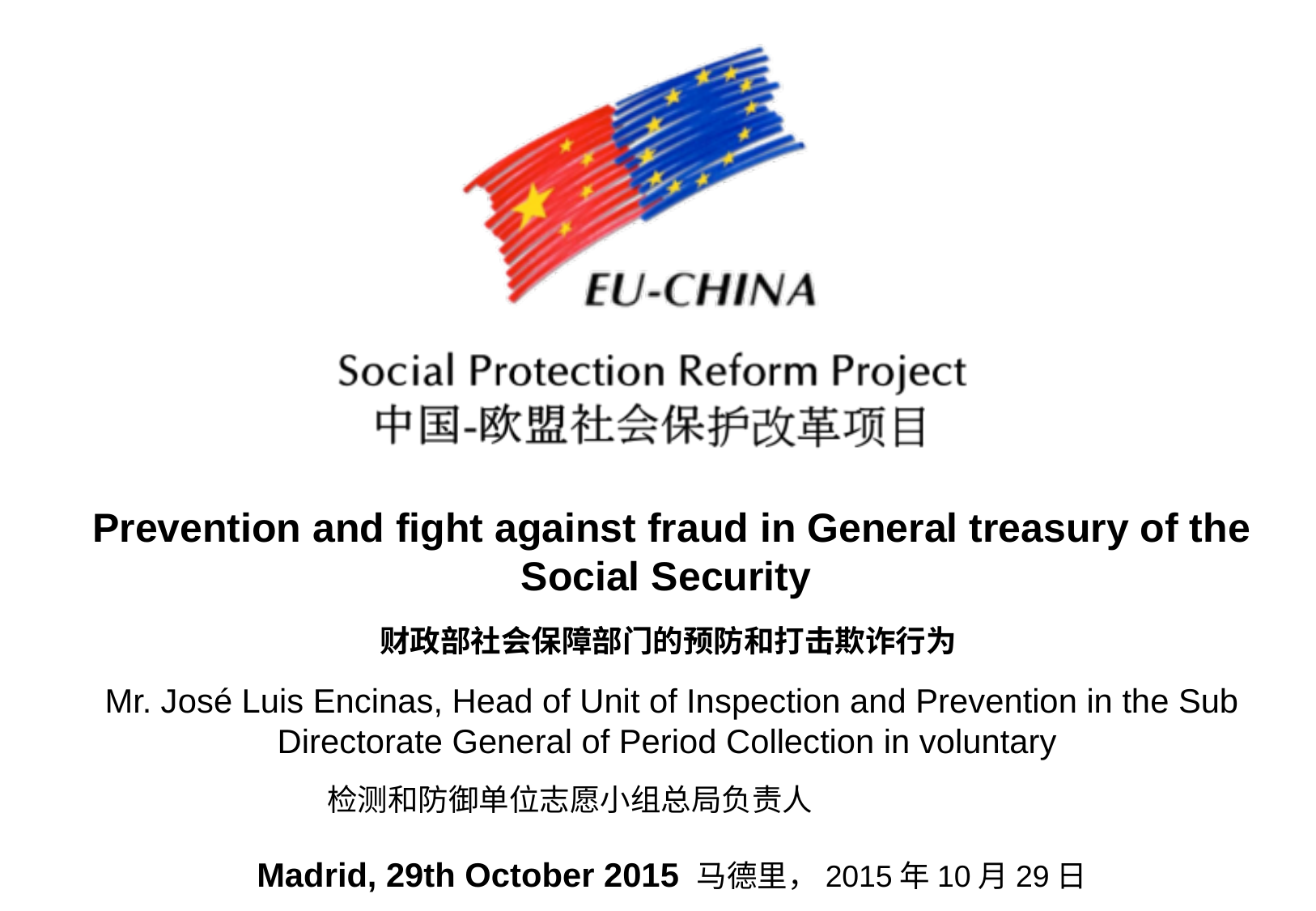

Prevention and fight against fraud in General treasury of the Social Security
财政部社会保障部门的预防和打击欺诈行为
Mr. José Luis Encinas, Head of Unit of Inspection and Prevention in the Sub Directorate General of Period Collection in voluntary
                                   检测和防御单位志愿小组总局负责人

Madrid, 29th October 2015 马德里，2015年10月29日